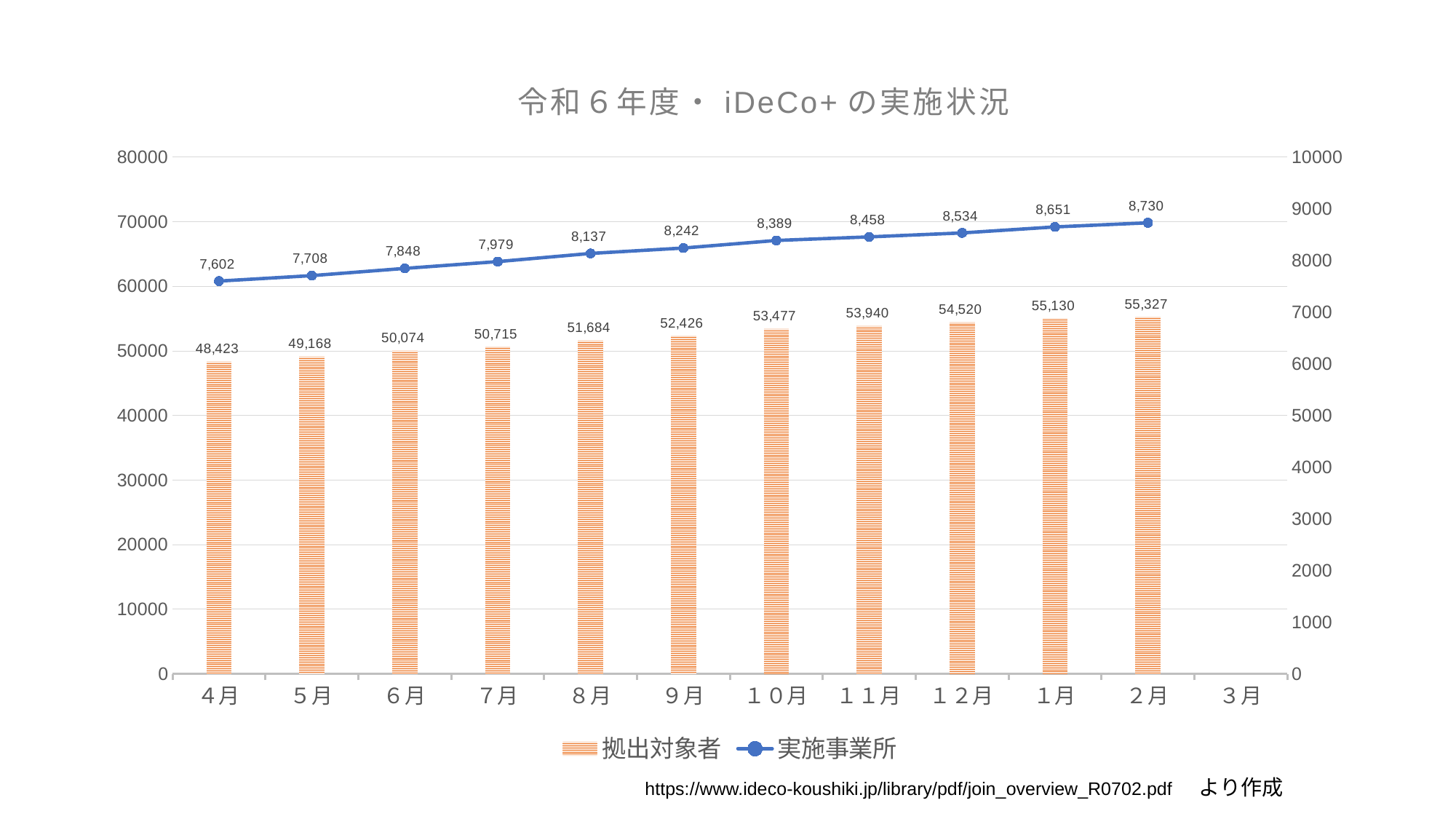

### Chart: 令和６年度・iDeCo+の実施状況

| Category | 拠出対象者 | 実施事業所 |
|---|---|---|
| ４月 | 48423.0 | 7602.0 |
| ５月 | 49168.0 | 7708.0 |
| ６月 | 50074.0 | 7848.0 |
| ７月 | 50715.0 | 7979.0 |
| ８月 | 51684.0 | 8137.0 |
| ９月 | 52426.0 | 8242.0 |
| １０月 | 53477.0 | 8389.0 |
| １１月 | 53940.0 | 8458.0 |
| １２月 | 54520.0 | 8534.0 |
| １月 | 55130.0 | 8651.0 |
| ２月 | 55327.0 | 8730.0 |
| ３月 | None | None |
https://www.ideco-koushiki.jp/library/pdf/join_overview_R0702.pdf　より作成